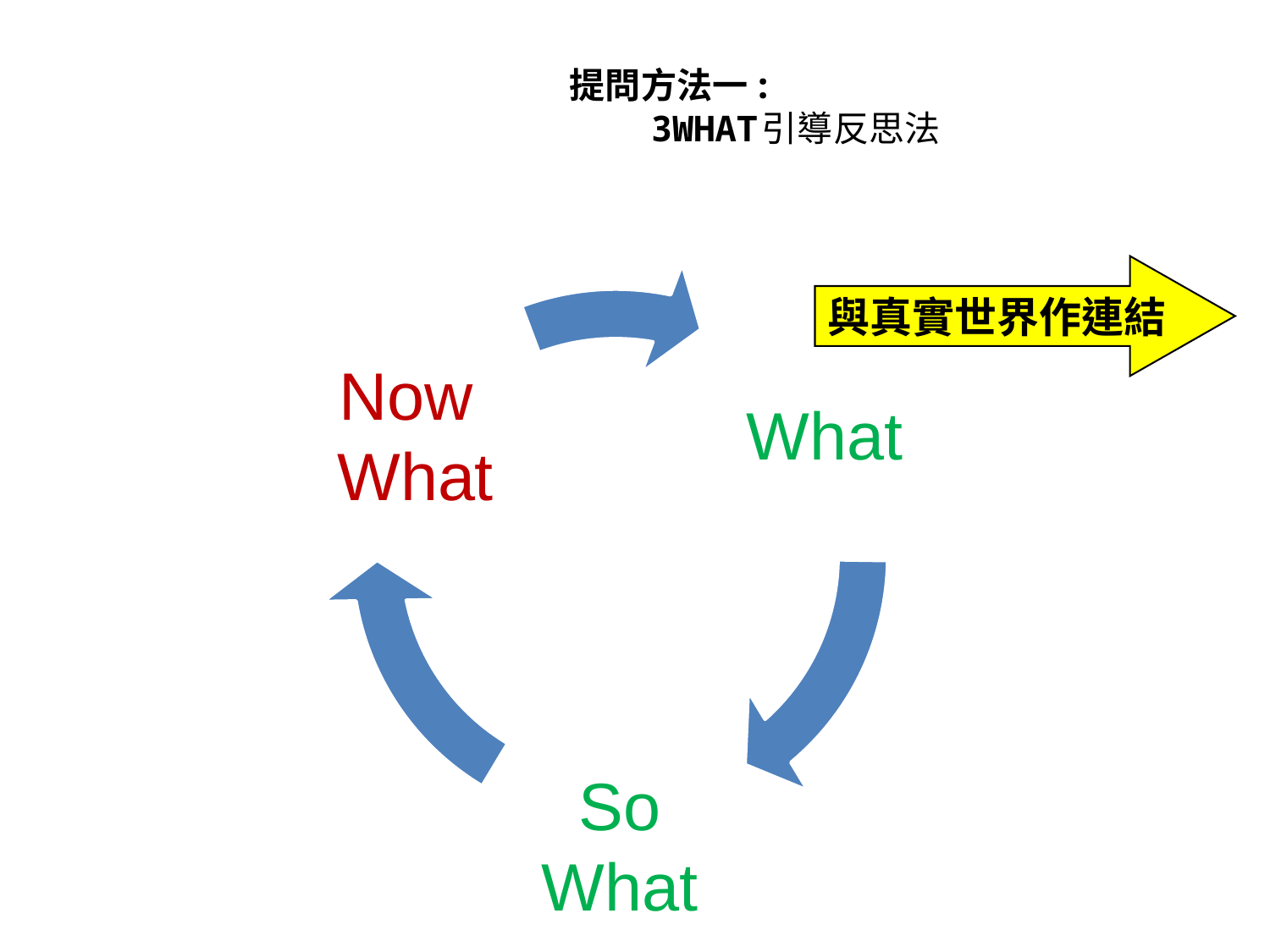

# 提問方法一: 3WHAT引導反思法
What

So What
Now
 What
與真實世界作連結